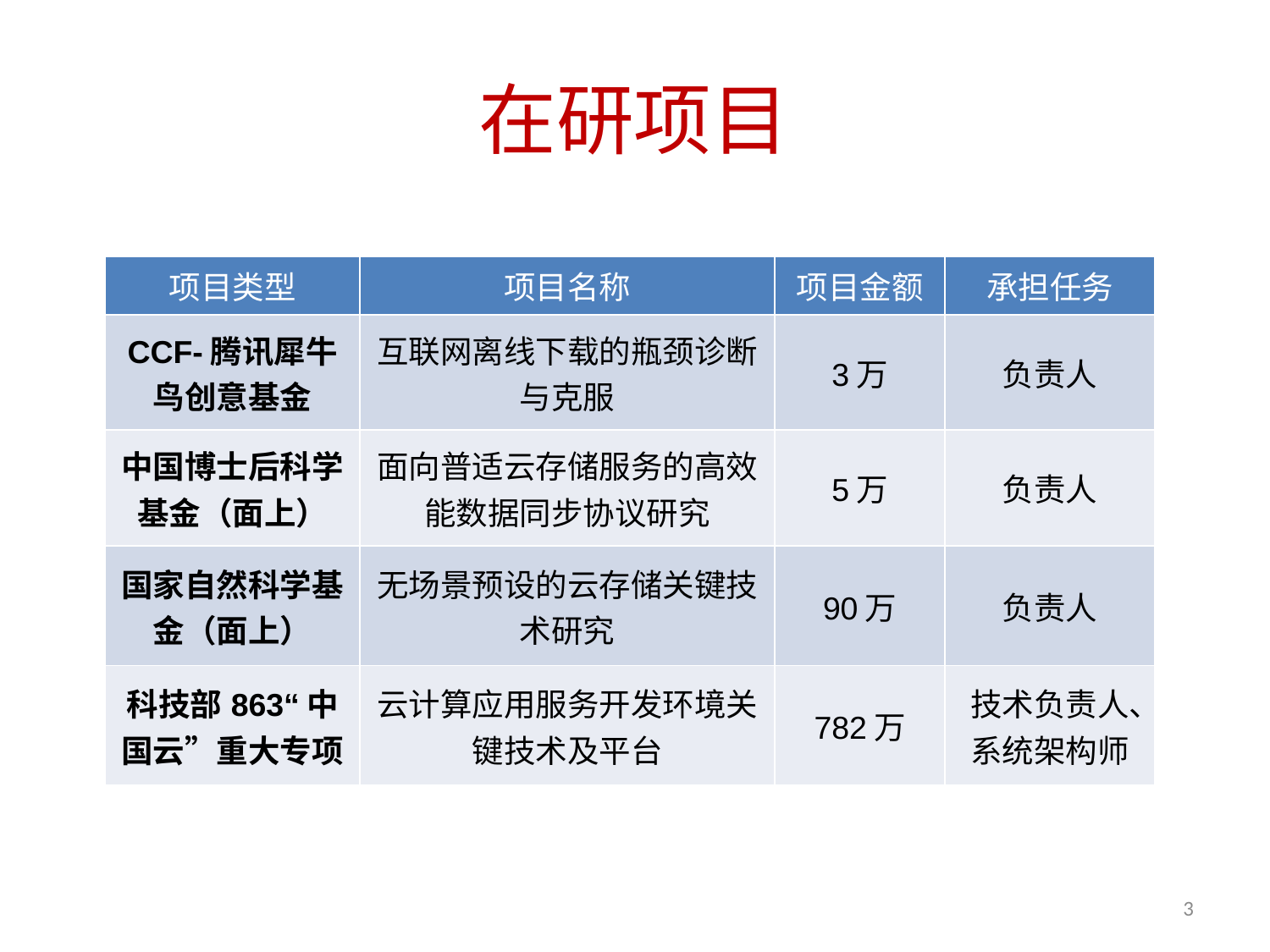

# 在研项目
| 项目类型 | 项目名称 | 项目金额 | 承担任务 |
| --- | --- | --- | --- |
| CCF-腾讯犀牛鸟创意基金 | 互联网离线下载的瓶颈诊断与克服 | 3万 | 负责人 |
| 中国博士后科学基金（面上） | 面向普适云存储服务的高效能数据同步协议研究 | 5万 | 负责人 |
| 国家自然科学基金（面上） | 无场景预设的云存储关键技术研究 | 90万 | 负责人 |
| 科技部863“中国云”重大专项 | 云计算应用服务开发环境关键技术及平台 | 782万 | 技术负责人、系统架构师 |
3